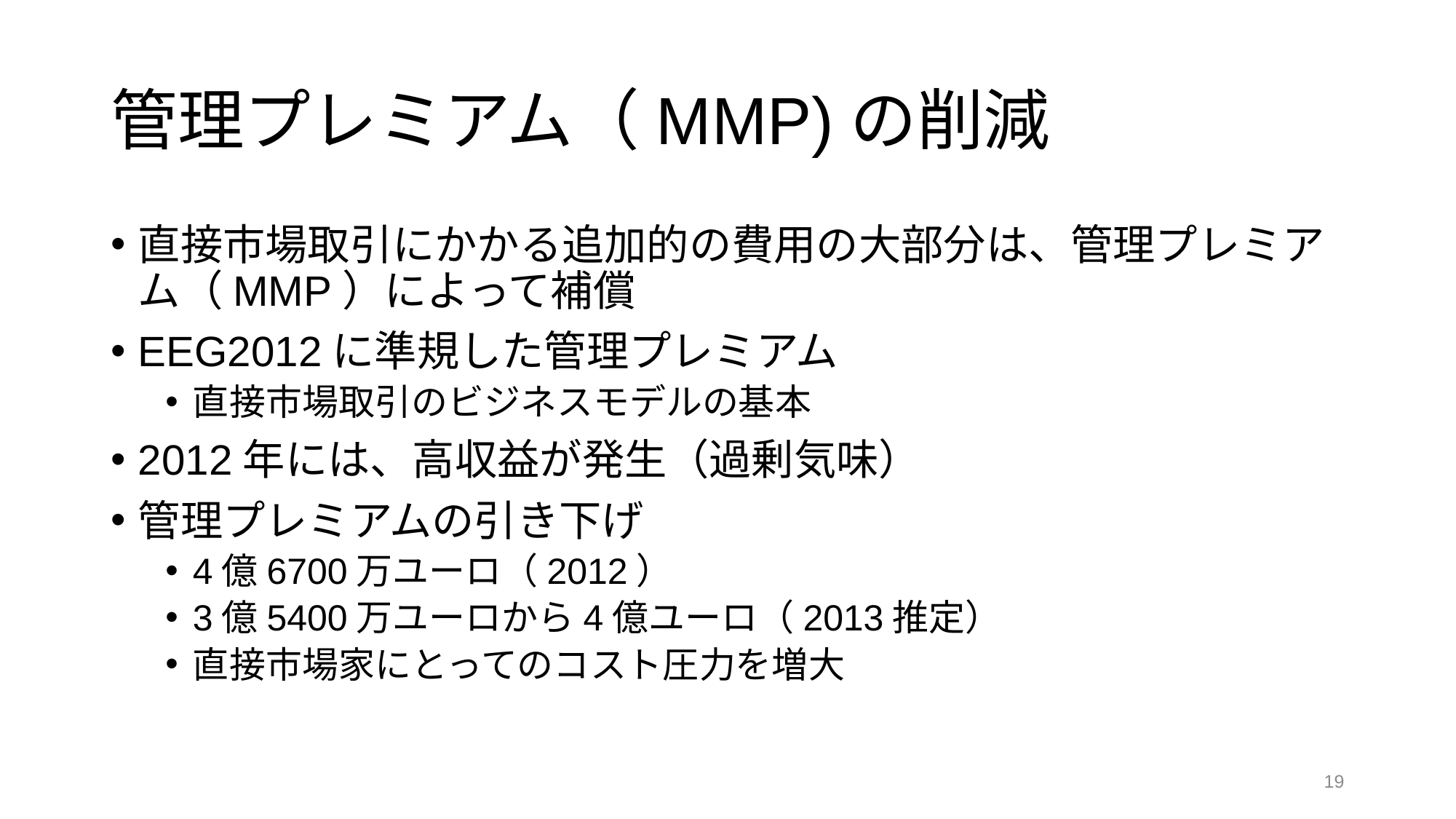

# 管理プレミアム（MMP)の削減
直接市場取引にかかる追加的の費用の大部分は、管理プレミアム（MMP）によって補償
EEG2012に準規した管理プレミアム
直接市場取引のビジネスモデルの基本
2012年には、高収益が発生（過剰気味）
管理プレミアムの引き下げ
4億6700万ユーロ（2012）
3億5400万ユーロから4億ユーロ（2013推定）
直接市場家にとってのコスト圧力を増大
19